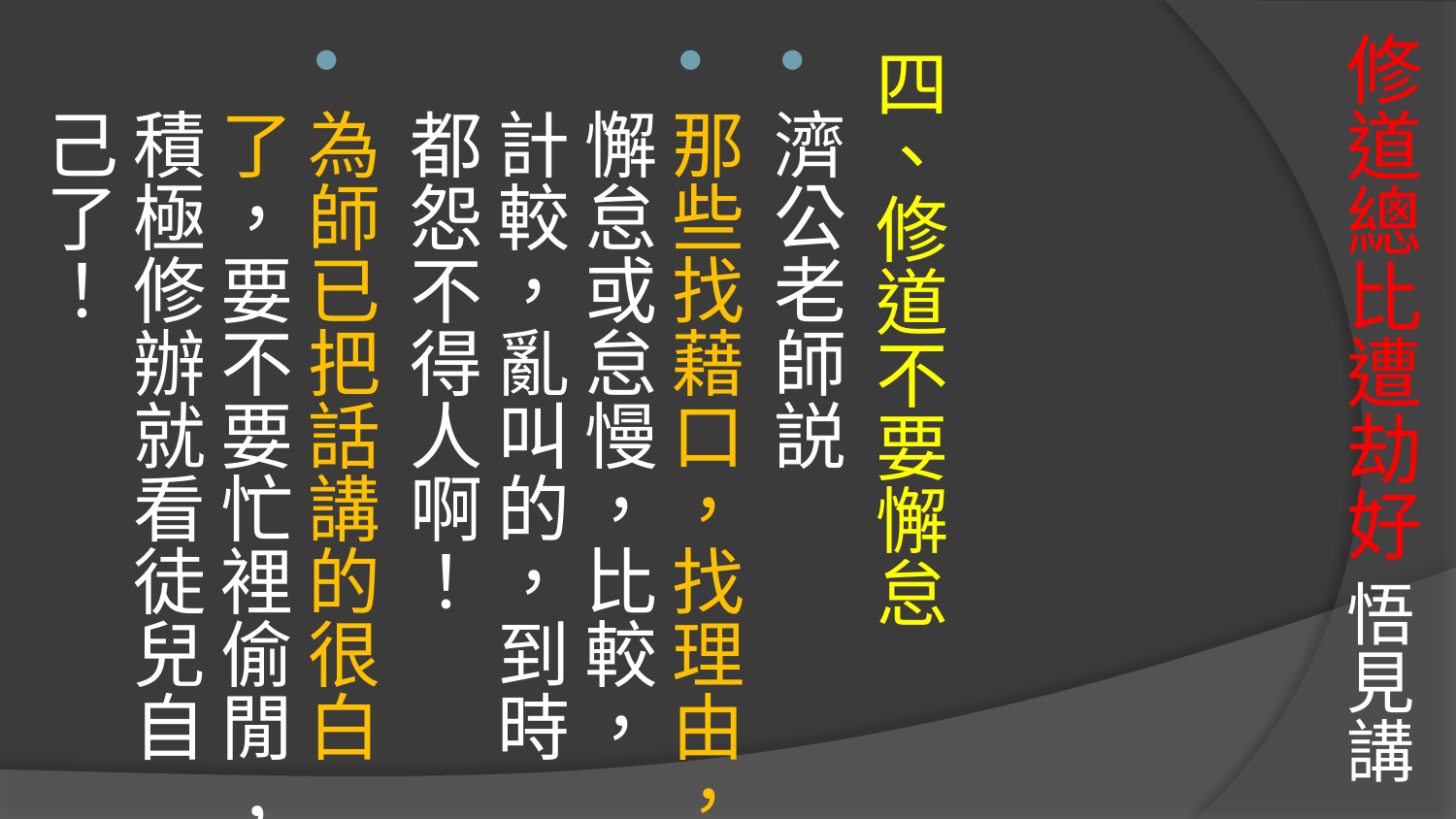

# 修道總比遭劫好 悟見講
四、修道不要懈怠
濟公老師説
那些找藉口，找理由，懈怠或怠慢，比較，計較，亂叫的，到時都怨不得人啊！
為師已把話講的很白了，要不要忙裡偷閒 ，積極修辦就看徒兒自己了！